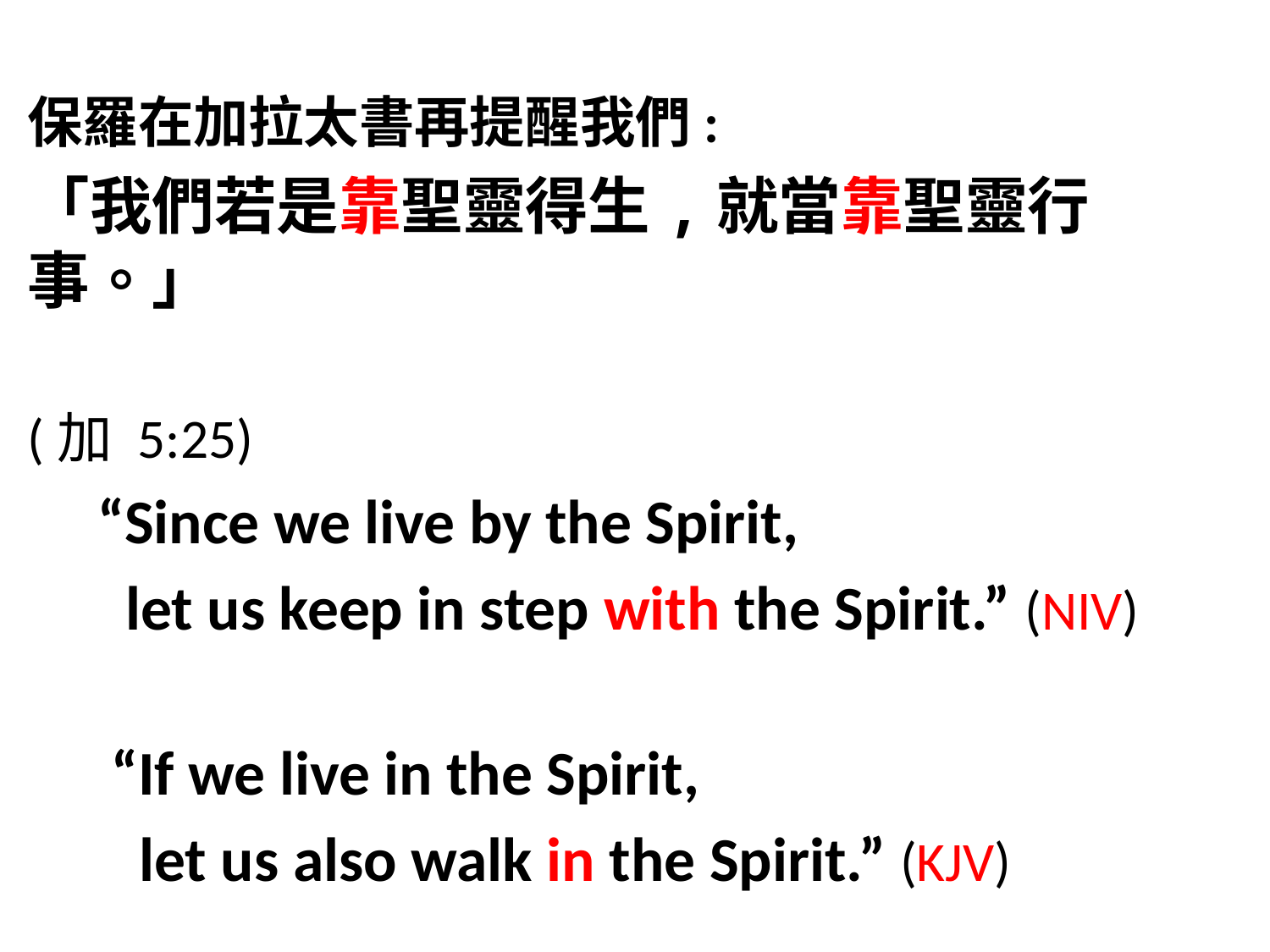

保羅在加拉太書再提醒我們:
「我們若是靠聖靈得生,就當靠聖靈行事。」
                               (加 5:25)
     “Since we live by the Spirit,
       let us keep in step with the Spirit.” (NIV)

      “If we live in the Spirit,
        let us also walk in the Spirit.” (KJV)